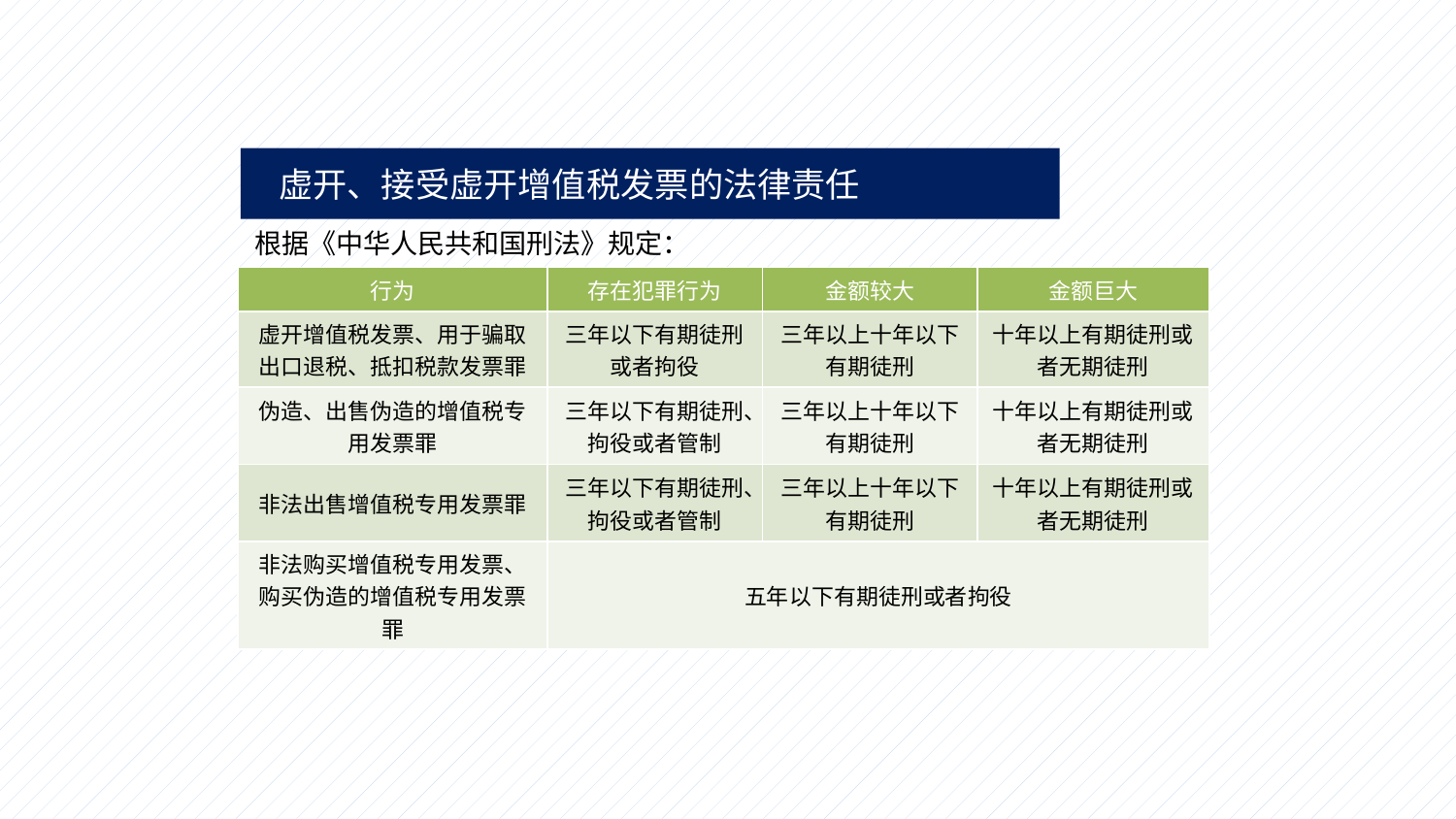

虚开、接受虚开增值税发票的法律责任
根据《中华人民共和国刑法》规定：
| 行为 | 存在犯罪行为 | 金额较大 | 金额巨大 |
| --- | --- | --- | --- |
| 虚开增值税发票、用于骗取出口退税、抵扣税款发票罪 | 三年以下有期徒刑或者拘役 | 三年以上十年以下有期徒刑 | 十年以上有期徒刑或者无期徒刑 |
| 伪造、出售伪造的增值税专用发票罪 | 三年以下有期徒刑、拘役或者管制 | 三年以上十年以下有期徒刑 | 十年以上有期徒刑或者无期徒刑 |
| 非法出售增值税专用发票罪 | 三年以下有期徒刑、拘役或者管制 | 三年以上十年以下有期徒刑 | 十年以上有期徒刑或者无期徒刑 |
| 非法购买增值税专用发票、购买伪造的增值税专用发票罪 | 五年以下有期徒刑或者拘役 |  |  |